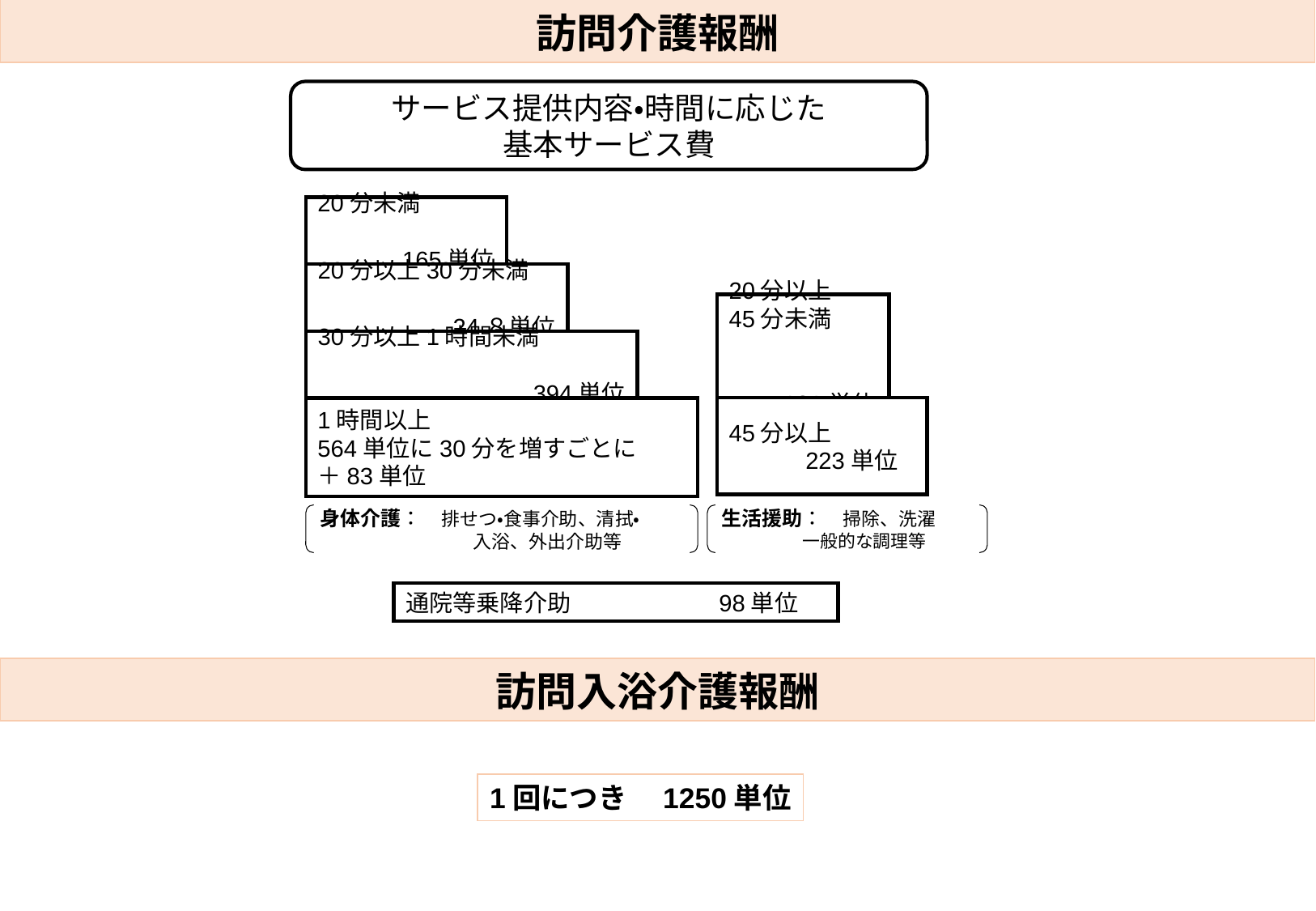

訪問介護報酬
サービス提供内容・時間に応じた
基本サービス費
20分未満
165単位
20分以上30分未満
24８単位
20分以上
45分未満
　　181単位
30分以上1時間未満
394単位
45分以上
　　　223単位
1時間以上
564単位に30分を増すごとに
＋83単位
身体介護：　排せつ・食事介助、清拭・
　　　　　　　　 入浴、外出介助等
生活援助：　掃除、洗濯
                    一般的な調理等
通院等乗降介助　　　　　　98単位
訪問入浴介護報酬
1回につき　1250単位